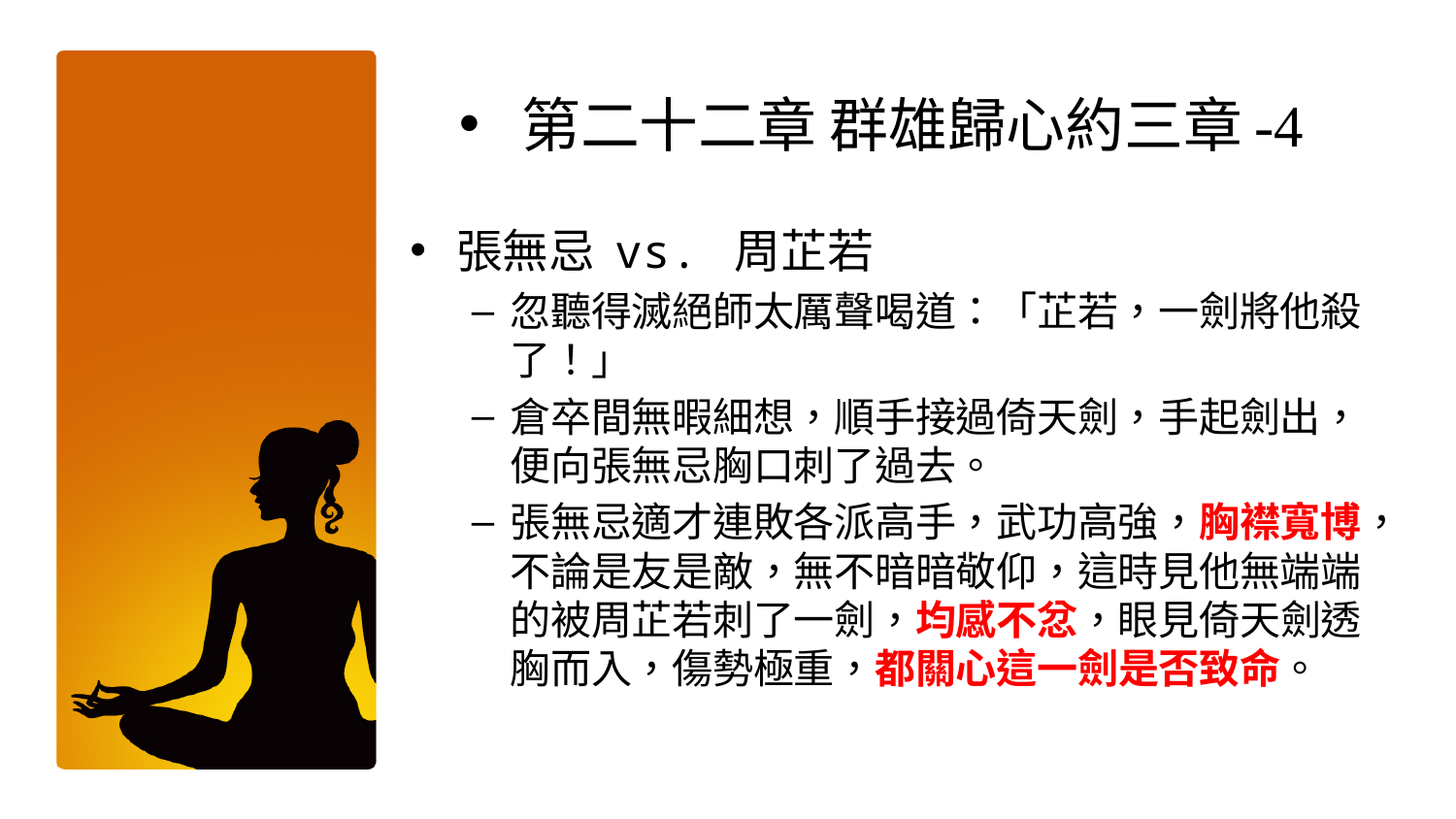

第二十二章 群雄歸心約三章-4
張無忌 vs. 周芷若
忽聽得滅絕師太厲聲喝道：「芷若，一劍將他殺了！」
倉卒間無暇細想，順手接過倚天劍，手起劍出，便向張無忌胸口刺了過去。
張無忌適才連敗各派高手，武功高強，胸襟寬博，不論是友是敵，無不暗暗敬仰，這時見他無端端的被周芷若刺了一劍，均感不忿，眼見倚天劍透胸而入，傷勢極重，都關心這一劍是否致命。